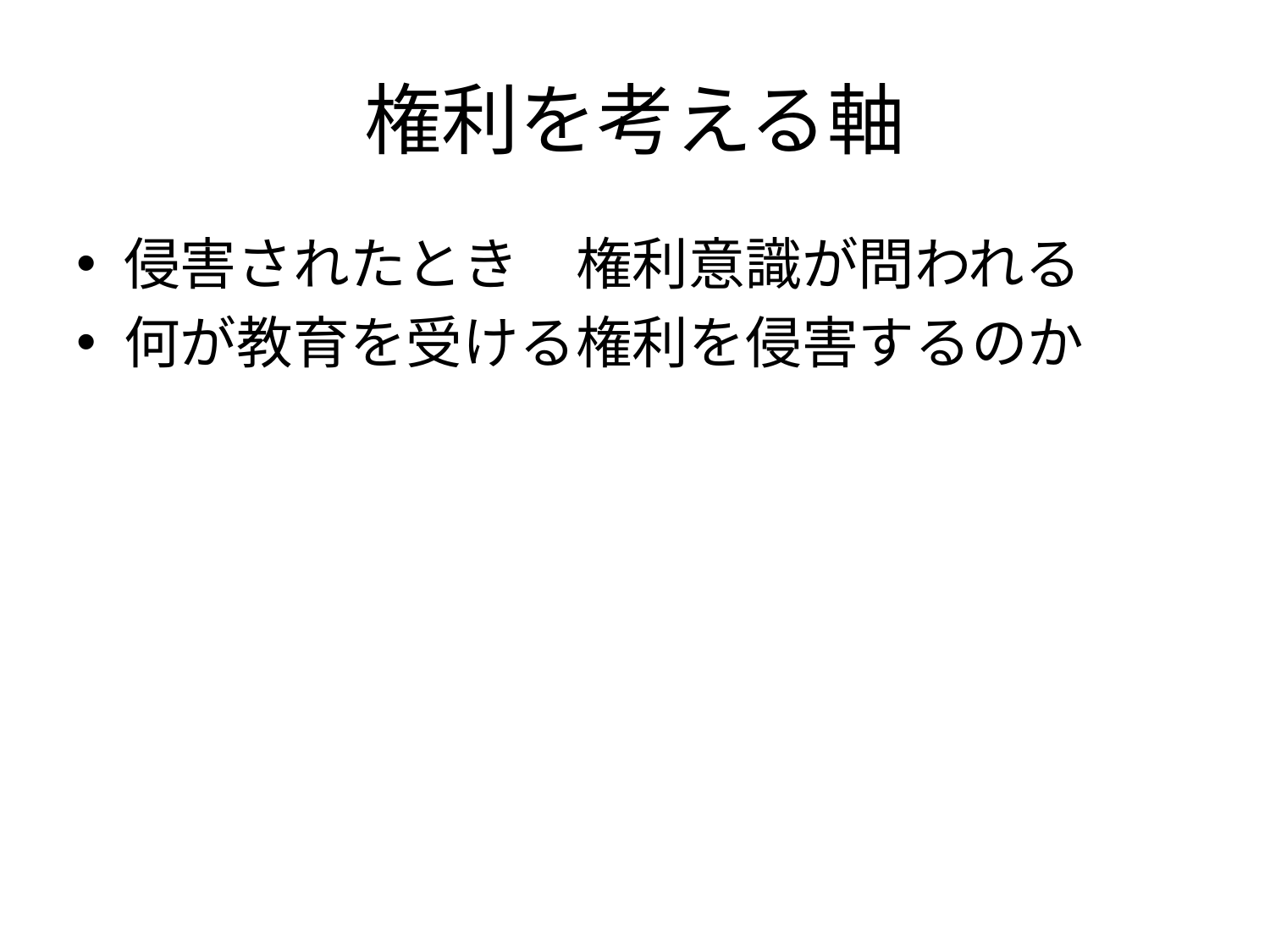

# 権利を考える軸
侵害されたとき　権利意識が問われる
何が教育を受ける権利を侵害するのか